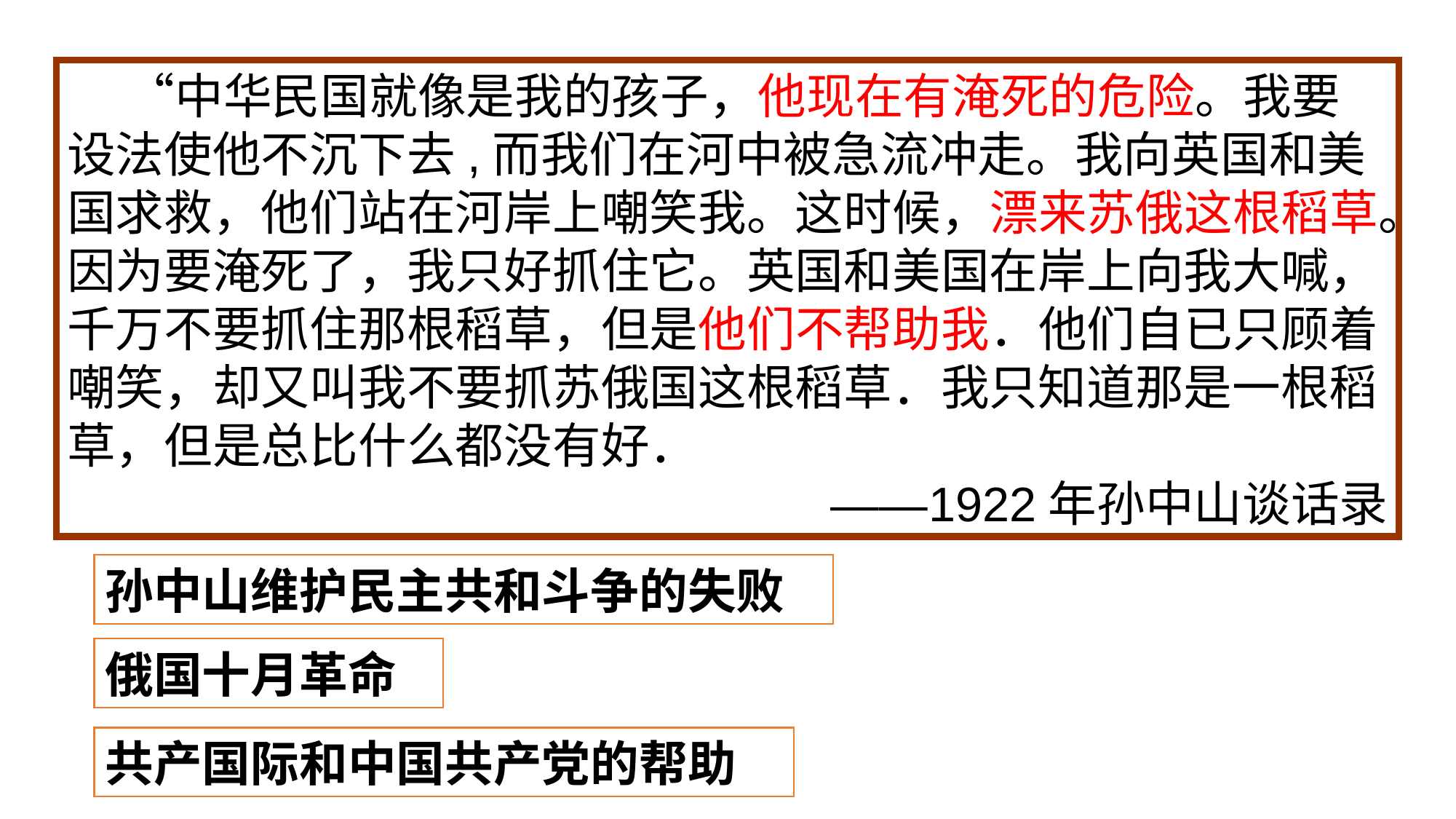

“中华民国就像是我的孩子，他现在有淹死的危险。我要设法使他不沉下去,而我们在河中被急流冲走。我向英国和美国求救，他们站在河岸上嘲笑我。这时候，漂来苏俄这根稻草。因为要淹死了，我只好抓住它。英国和美国在岸上向我大喊，千万不要抓住那根稻草，但是他们不帮助我．他们自已只顾着嘲笑，却又叫我不要抓苏俄国这根稻草．我只知道那是一根稻草，但是总比什么都没有好．
                                 ——1922年孙中山谈话录
孙中山维护民主共和斗争的失败
俄国十月革命
共产国际和中国共产党的帮助